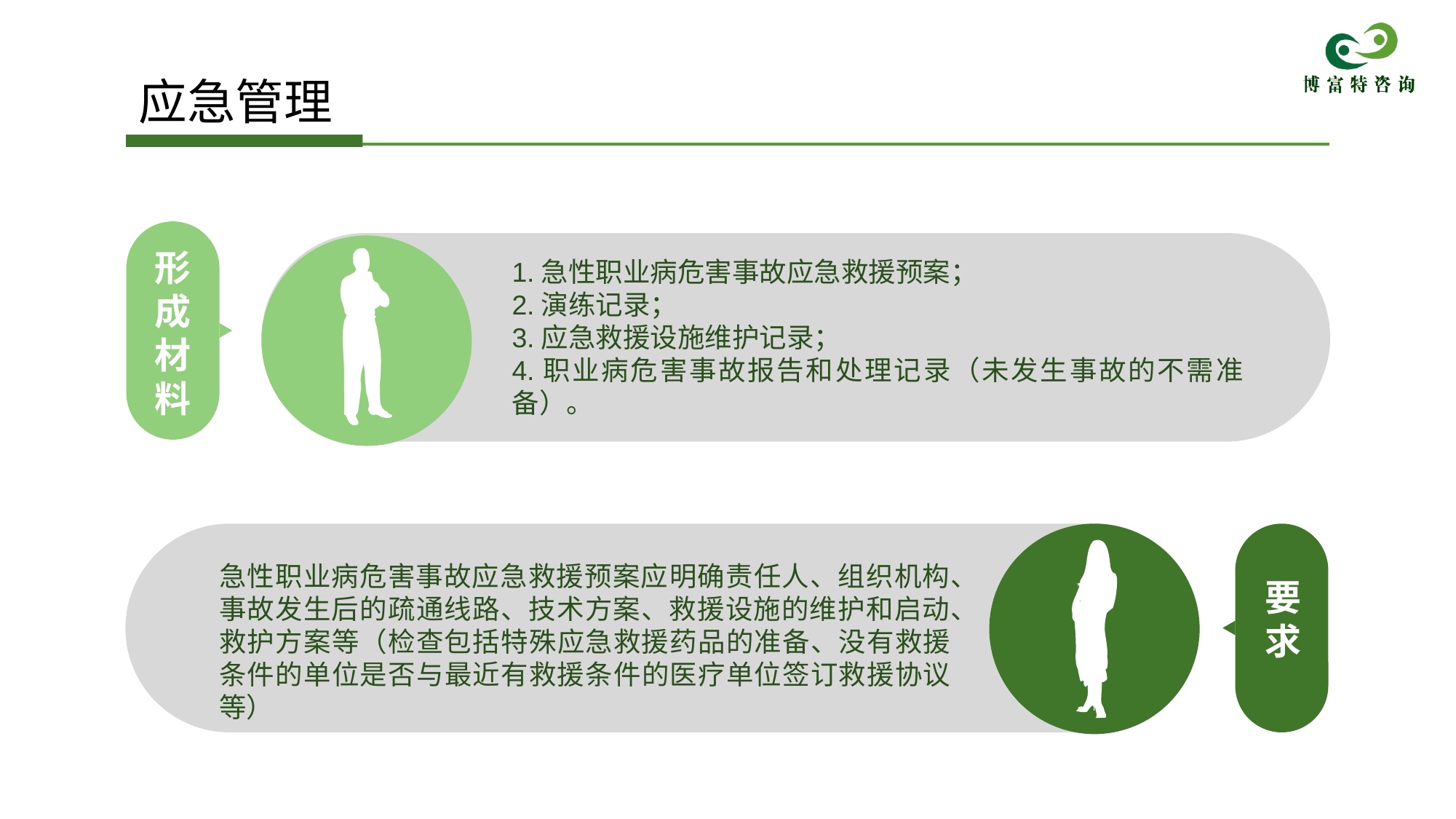

应急管理

1.急性职业病危害事故应急救援预案；
2.演练记录；
3.应急救援设施维护记录；
4.职业病危害事故报告和处理记录（未发生事故的不需准备）。
形
成
材
料

急性职业病危害事故应急救援预案应明确责任人、组织机构、事故发生后的疏通线路、技术方案、救援设施的维护和启动、救护方案等（检查包括特殊应急救援药品的准备、没有救援条件的单位是否与最近有救援条件的医疗单位签订救援协议等）
要
求